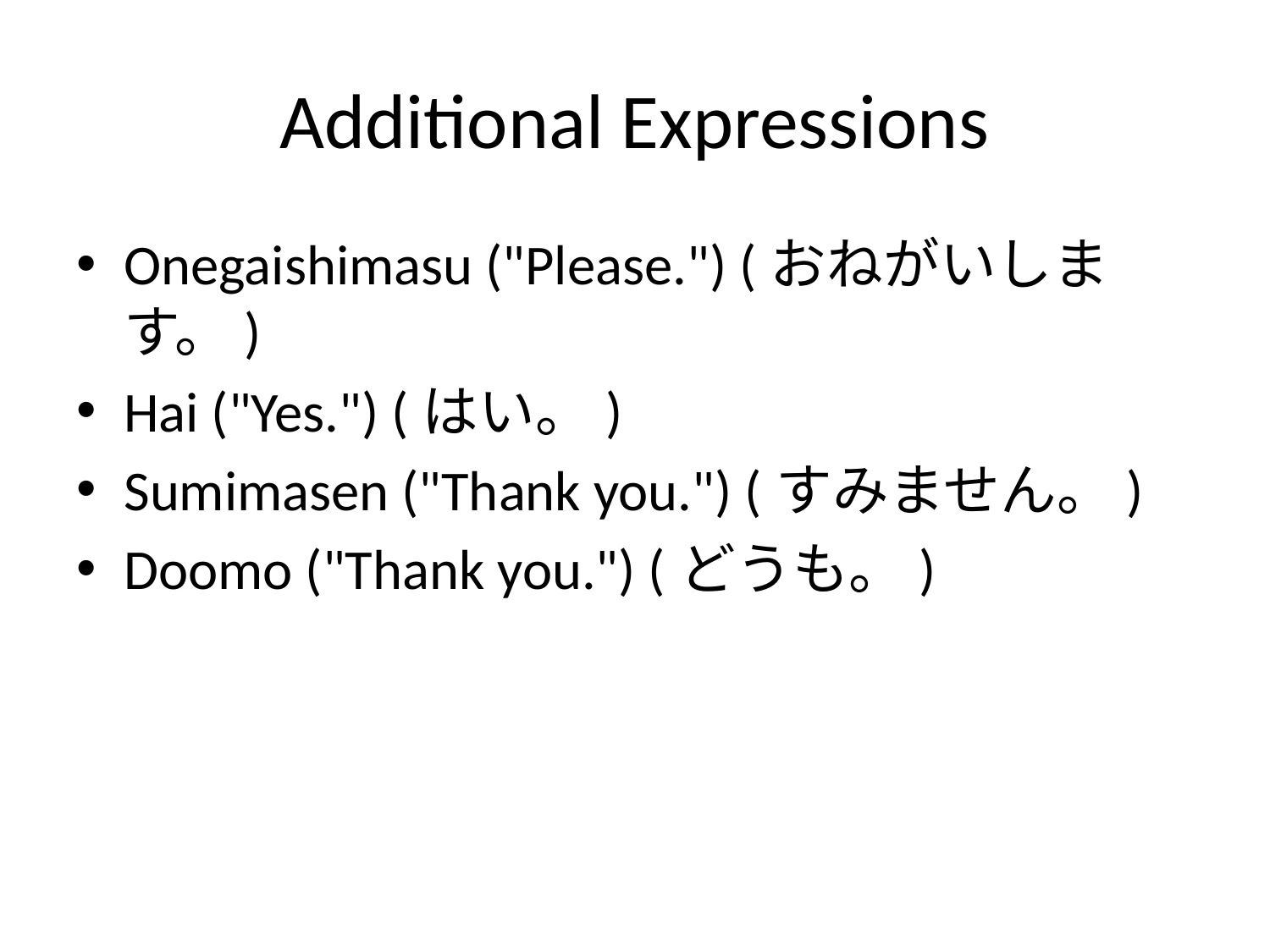

# Additional Expressions
Onegaishimasu ("Please.") (おねがいします。)
Hai ("Yes.") (はい。)
Sumimasen ("Thank you.") (すみません。)
Doomo ("Thank you.") (どうも。)